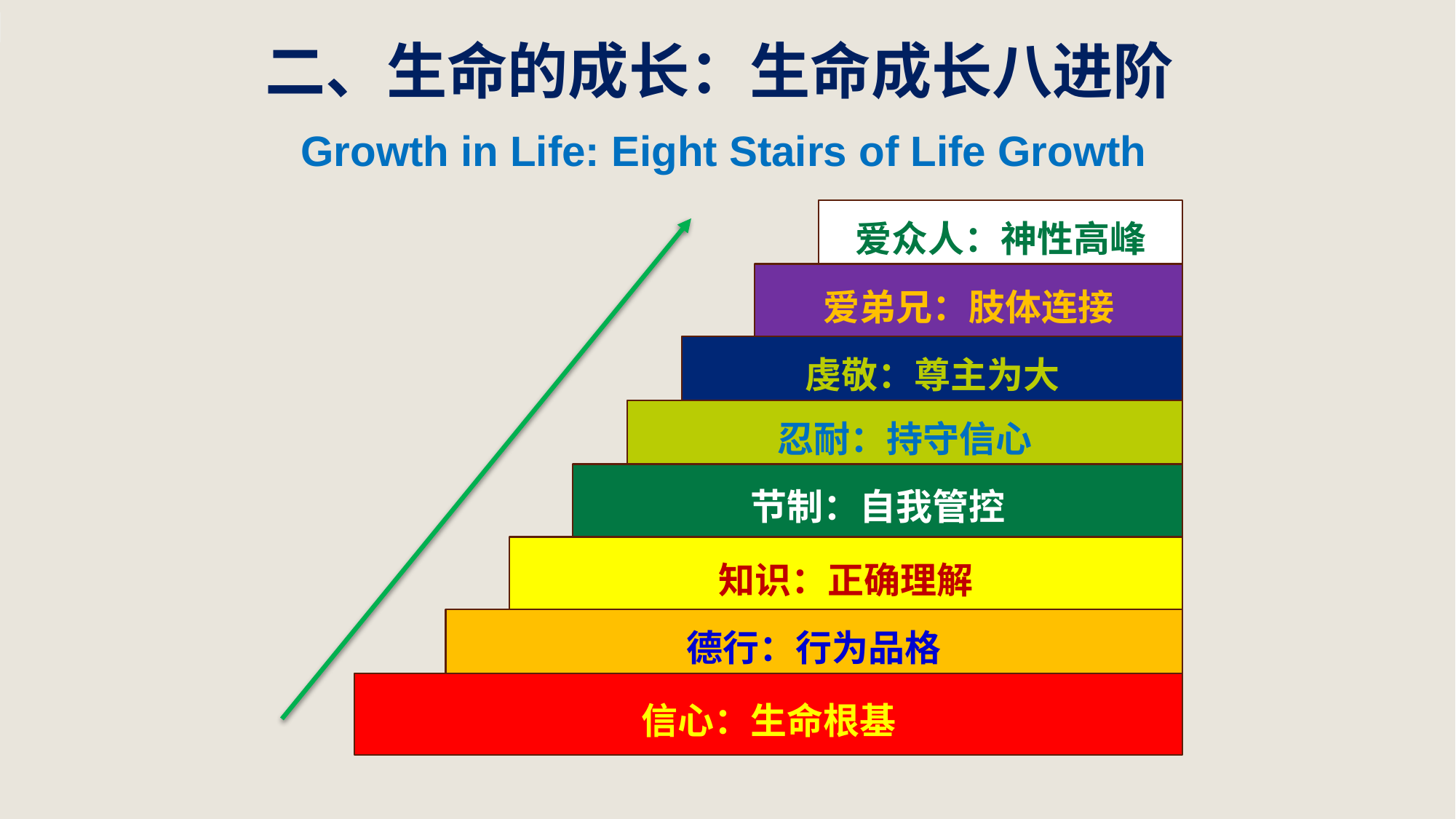

二、生命的成长：生命成长八进阶
               Growth in Life: Eight Stairs of Life Growth

爱众人：神性高峰

爱弟兄：肢体连接

虔敬：尊主为大

忍耐：持守信心

节制：自我管控

知识：正确理解

德行：行为品格

信心：生命根基